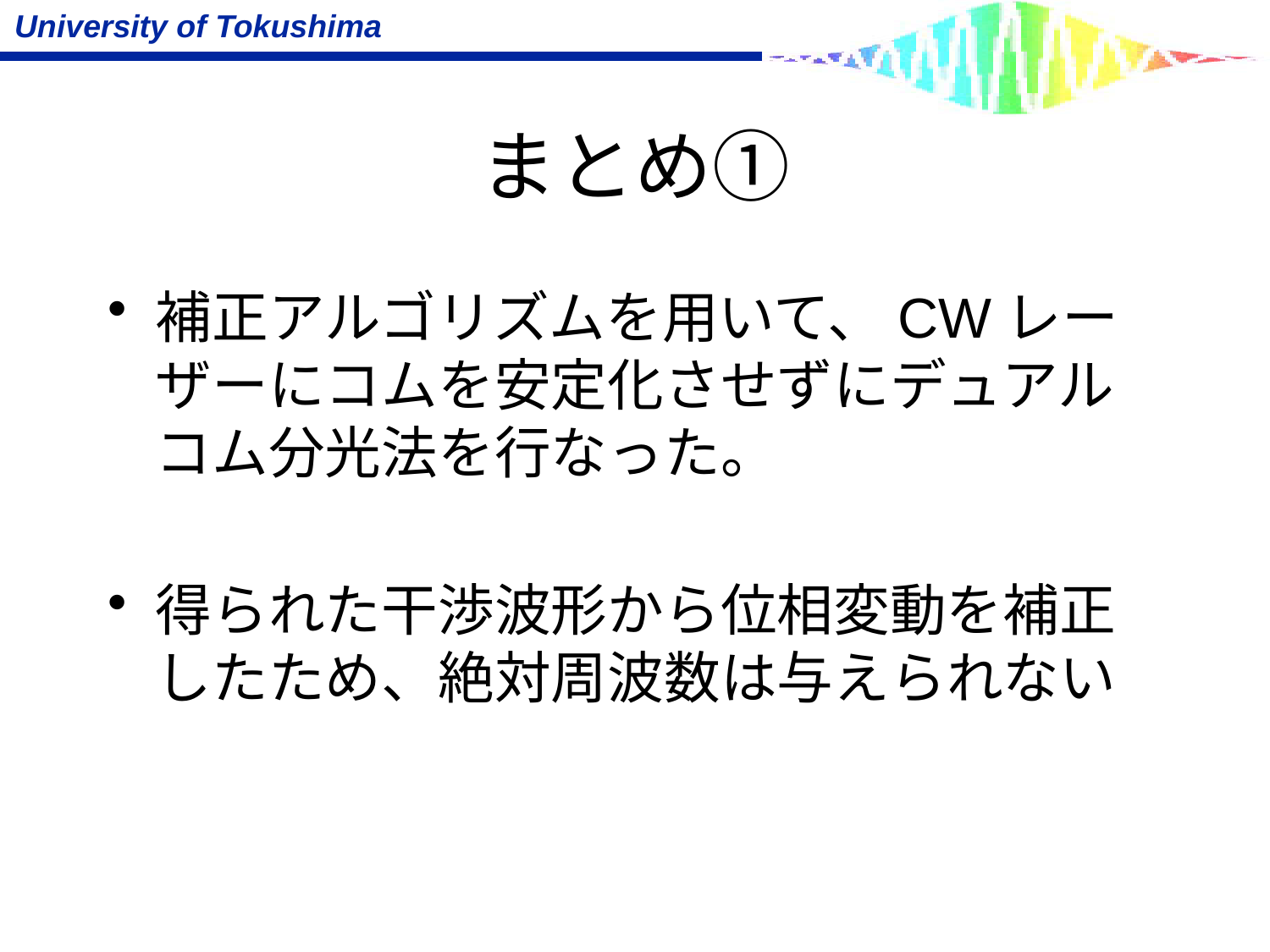

# まとめ①
補正アルゴリズムを用いて、CWレーザーにコムを安定化させずにデュアルコム分光法を行なった。

得られた干渉波形から位相変動を補正したため、絶対周波数は与えられない